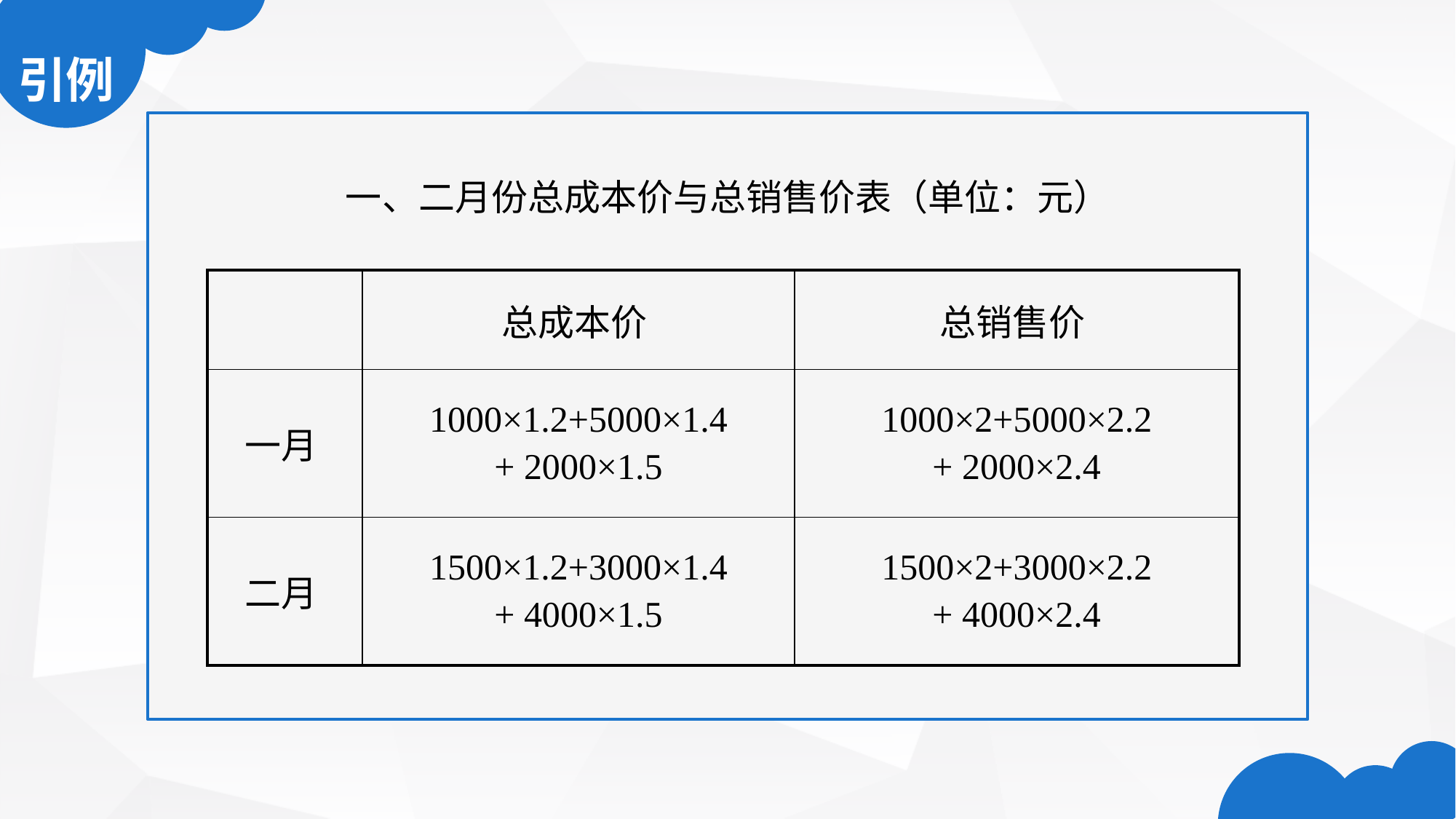

一、二月份总成本价与总销售价表（单位：元）
|  | 总成本价 | 总销售价 |
| --- | --- | --- |
| 一月 | 1000×1.2+5000×1.4 + 2000×1.5 | 1000×2+5000×2.2 + 2000×2.4 |
| 二月 | 1500×1.2+3000×1.4 + 4000×1.5 | 1500×2+3000×2.2 + 4000×2.4 |